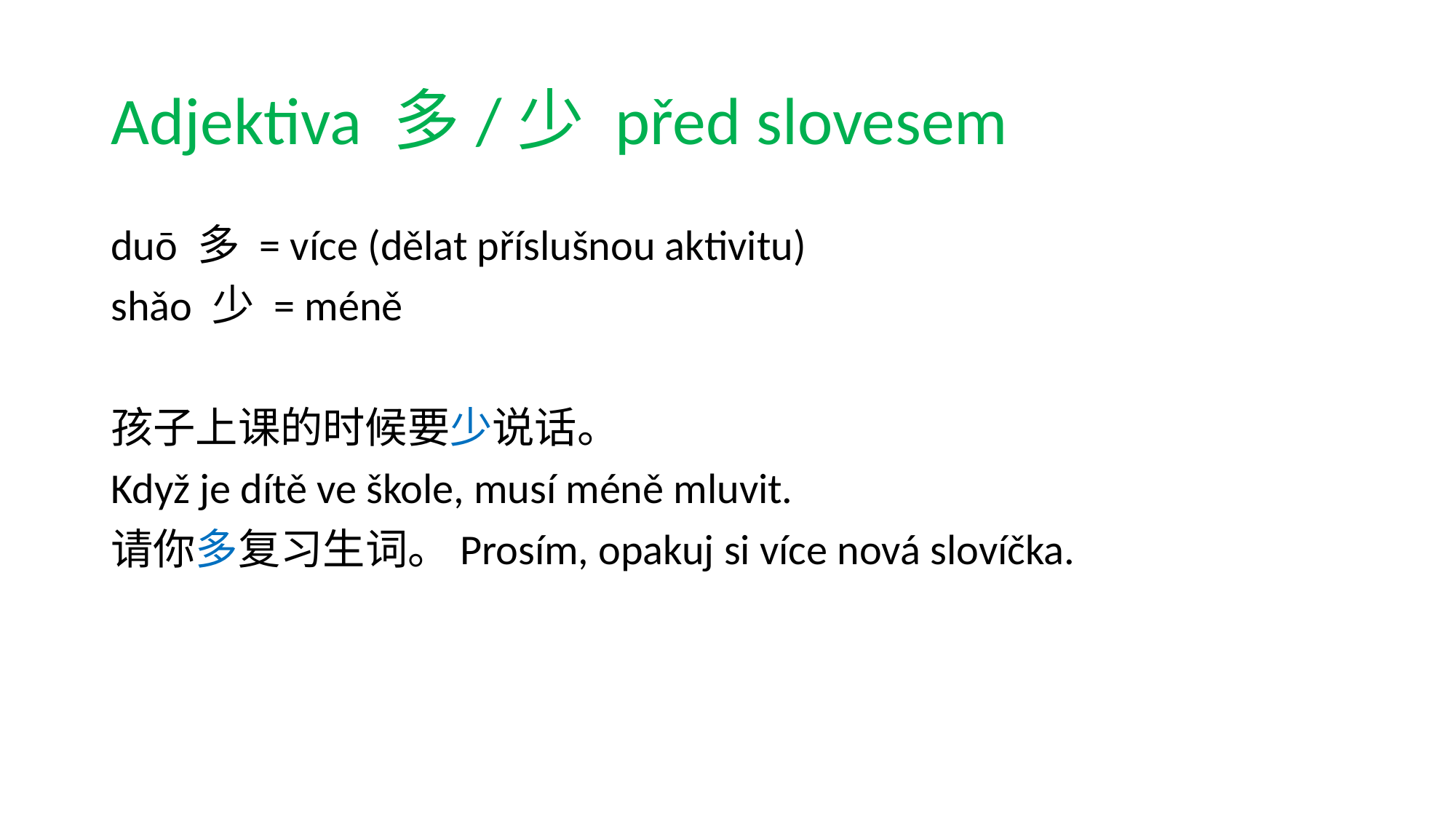

# Adjektiva 多/少 před slovesem
duō 多 = více (dělat příslušnou aktivitu)
shǎo 少 = méně

孩子上课的时候要少说话。
Když je dítě ve škole, musí méně mluvit.
请你多复习生词。Prosím, opakuj si více nová slovíčka.